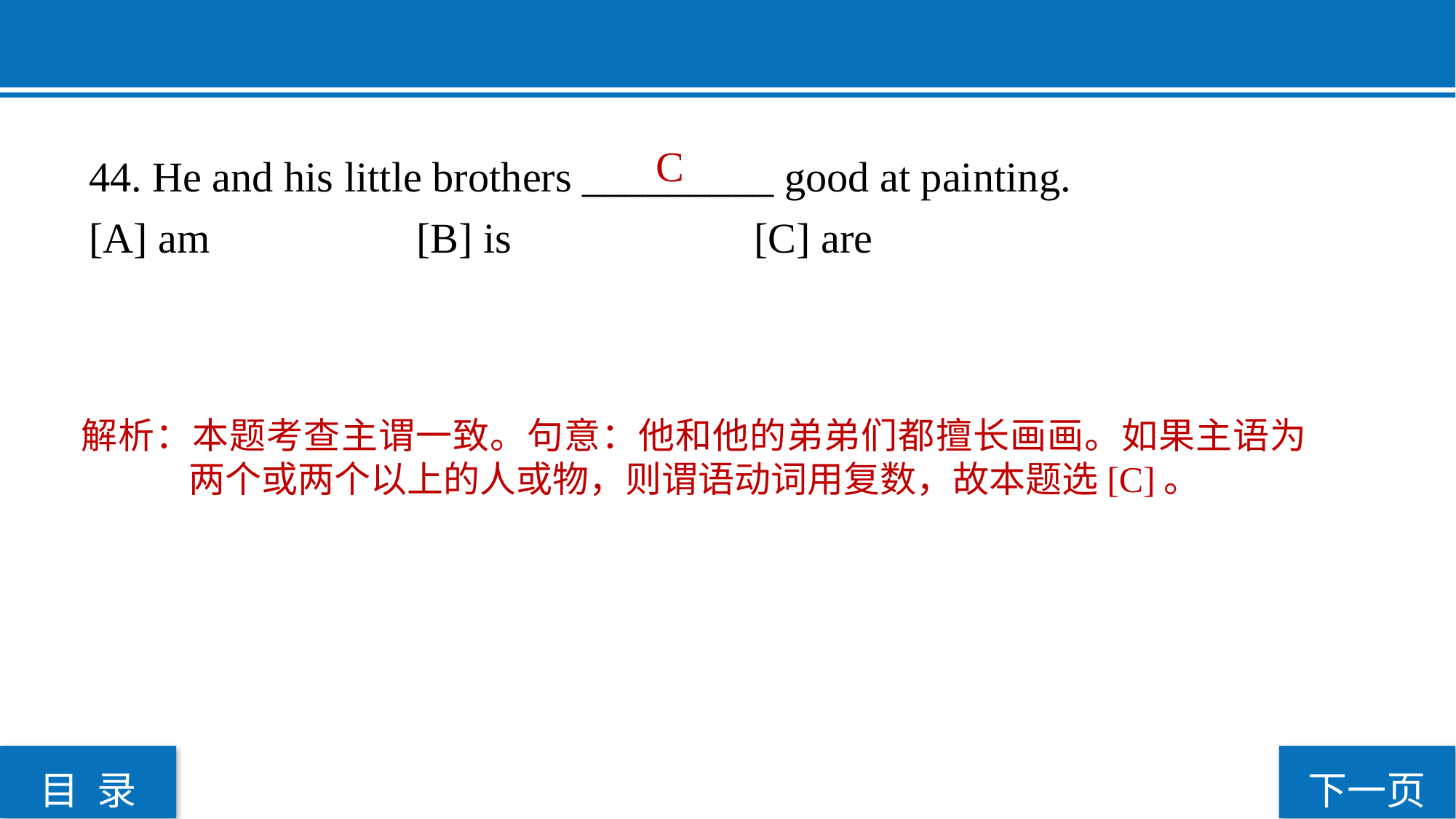

C
44. He and his little brothers _________ good at painting.
[A] am 		[B] is			 [C] are
解析：本题考查主谓一致。句意：他和他的弟弟们都擅长画画。如果主语为两个或两个以上的人或物，则谓语动词用复数，故本题选[C]。